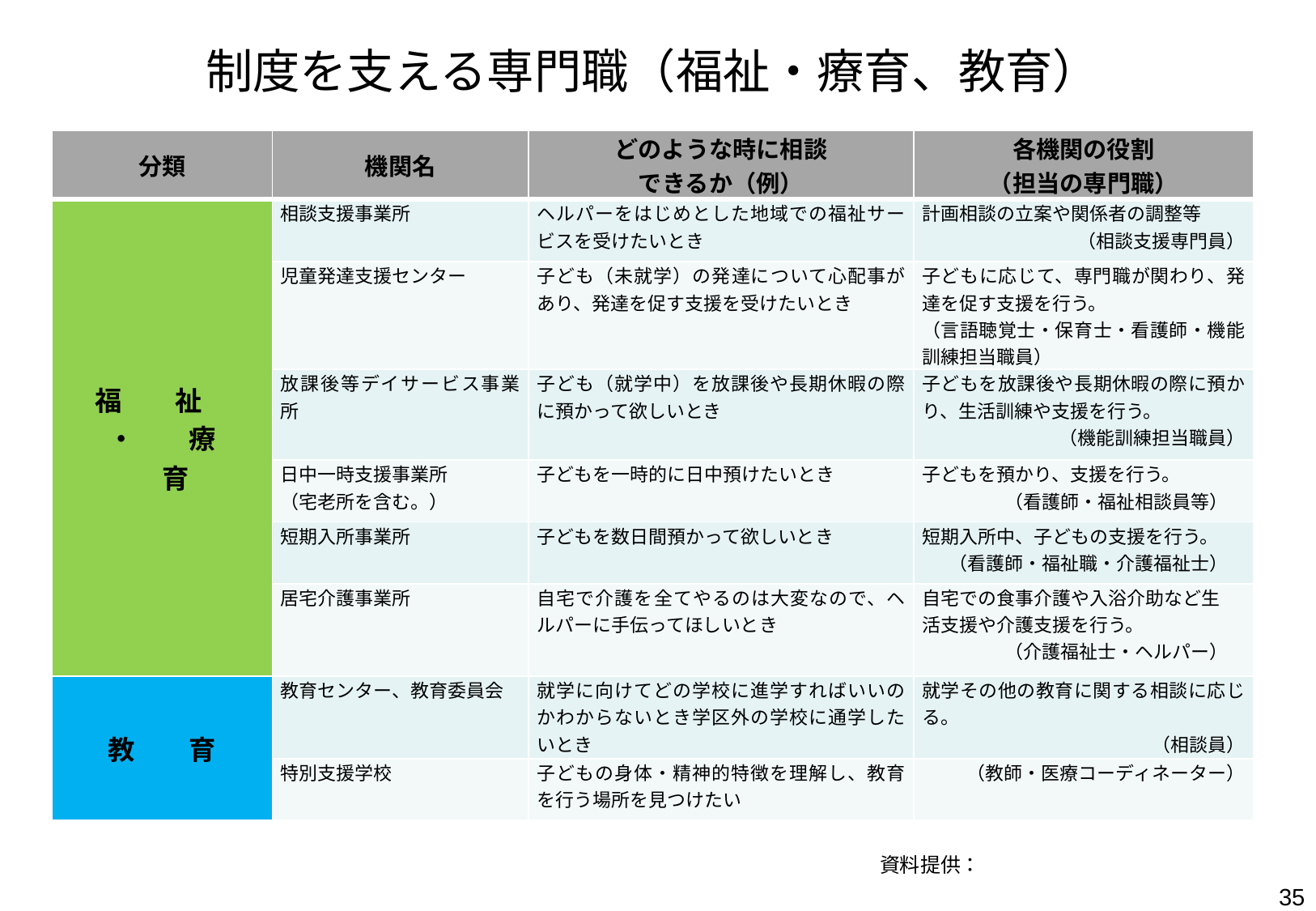

制度を支える専門職（福祉・療育、教育）
| 分類 | 機関名 | どのような時に相談 できるか（例） | 各機関の役割 （担当の専門職） |
| --- | --- | --- | --- |
| 福　　祉　　・　　療　　育 | 相談支援事業所 | ヘルパーをはじめとした地域での福祉サービスを受けたいとき | 計画相談の立案や関係者の調整等 （相談支援専門員） |
|  | 児童発達支援センター | 子ども（未就学）の発達について心配事があり、発達を促す支援を受けたいとき | 子どもに応じて、専門職が関わり、発達を促す支援を行う。 （言語聴覚士・保育士・看護師・機能訓練担当職員） |
|  | 放課後等デイサービス事業所 | 子ども（就学中）を放課後や長期休暇の際に預かって欲しいとき | 子どもを放課後や長期休暇の際に預かり、生活訓練や支援を行う。 （機能訓練担当職員） |
|  | 日中一時支援事業所 （宅老所を含む。） | 子どもを一時的に日中預けたいとき | 子どもを預かり、支援を行う。 （看護師・福祉相談員等） |
|  | 短期入所事業所 | 子どもを数日間預かって欲しいとき | 短期入所中、子どもの支援を行う。 （看護師・福祉職・介護福祉士） |
|  | 居宅介護事業所 | 自宅で介護を全てやるのは大変なので、ヘルパーに手伝ってほしいとき | 自宅での食事介護や入浴介助など生活支援や介護支援を行う。 （介護福祉士・ヘルパー） |
| 教　　育 | 教育センター、教育委員会 | 就学に向けてどの学校に進学すればいいのかわからないとき学区外の学校に通学したいとき | 就学その他の教育に関する相談に応じる。 （相談員） |
|  | 特別支援学校 | 子どもの身体・精神的特徴を理解し、教育を行う場所を見つけたい | （教師・医療コーディネーター） |
資料提供：
35